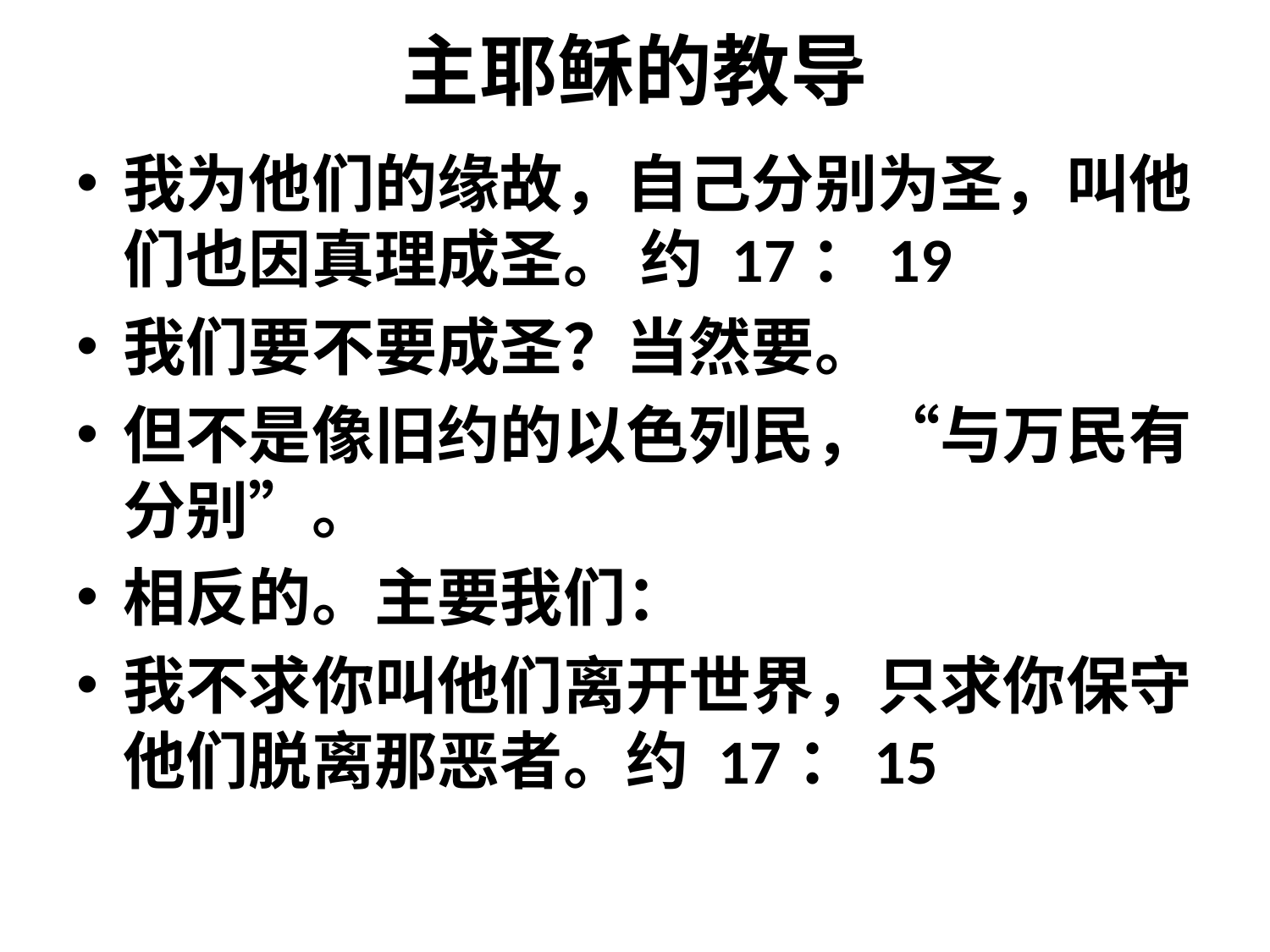

# 主耶稣的教导
我为他们的缘故，自己分别为圣，叫他们也因真理成圣。 约 17：19
我们要不要成圣？当然要。
但不是像旧约的以色列民，“与万民有分别”。
相反的。主要我们：
我不求你叫他们离开世界，只求你保守他们脱离那恶者。		约 17：15